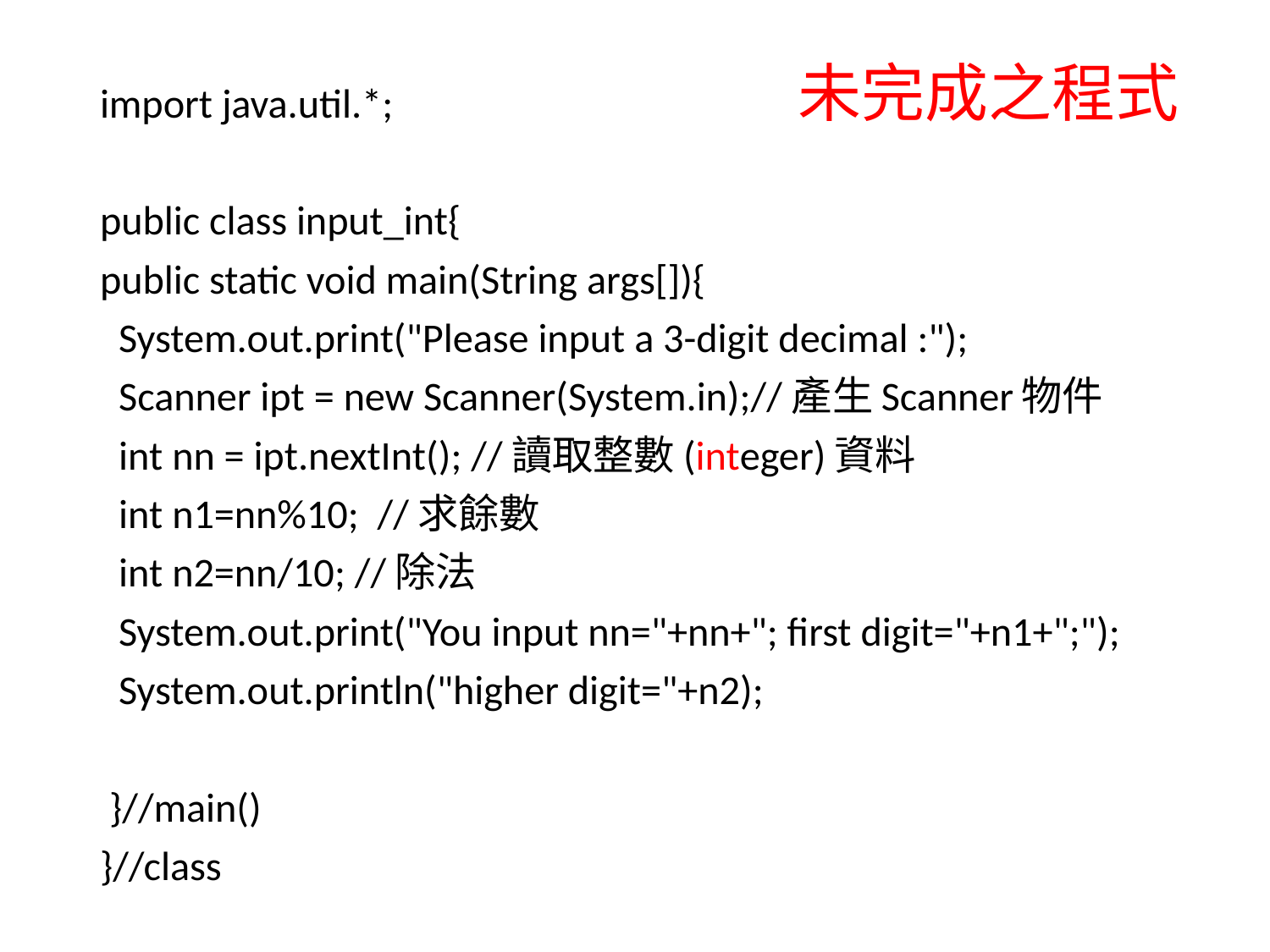

# 未完成之程式
import java.util.*;

public class input_int{
public static void main(String args[]){
  System.out.print("Please input a 3-digit decimal :");
  Scanner ipt = new Scanner(System.in);//產生Scanner物件
  int nn = ipt.nextInt(); //讀取整數(integer)資料
  int n1=nn%10;  //求餘數
  int n2=nn/10; //除法
  System.out.print("You input nn="+nn+"; first digit="+n1+";");
  System.out.println("higher digit="+n2);

 }//main()
}//class